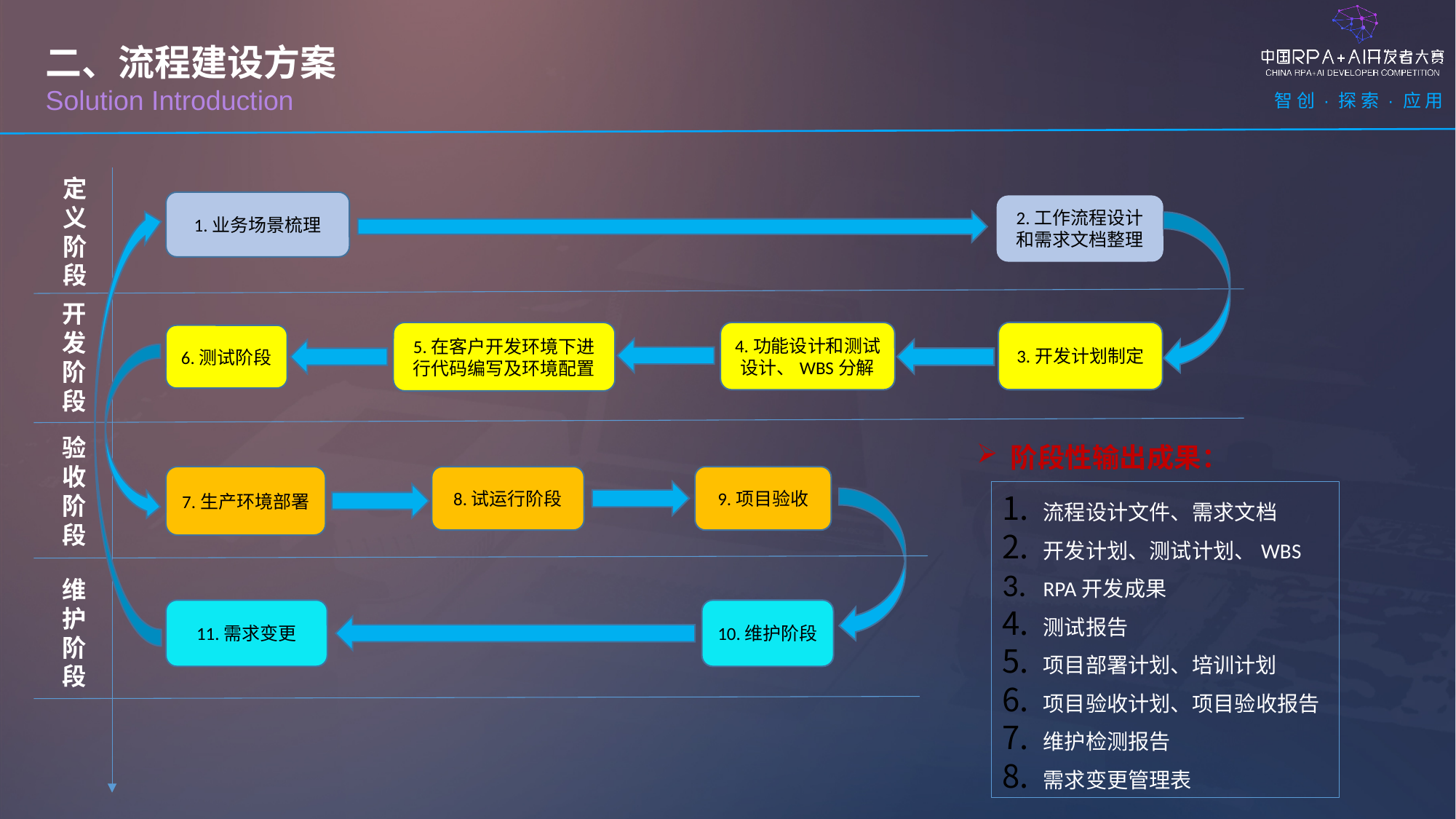

二、流程建设方案
Solution Introduction

定义阶段
1.业务场景梳理
2.工作流程设计和需求文档整理

开
发
阶
段
3.开发计划制定
5.在客户开发环境下进行代码编写及环境配置
4.功能设计和测试设计、WBS分解
6.测试阶段

验
收
阶
段
阶段性输出成果：
8.试运行阶段
7.生产环境部署
9.项目验收
流程设计文件、需求文档
开发计划、测试计划、WBS
RPA开发成果
测试报告
项目部署计划、培训计划
项目验收计划、项目验收报告
维护检测报告
需求变更管理表

维
护
阶
段
11.需求变更
10.维护阶段